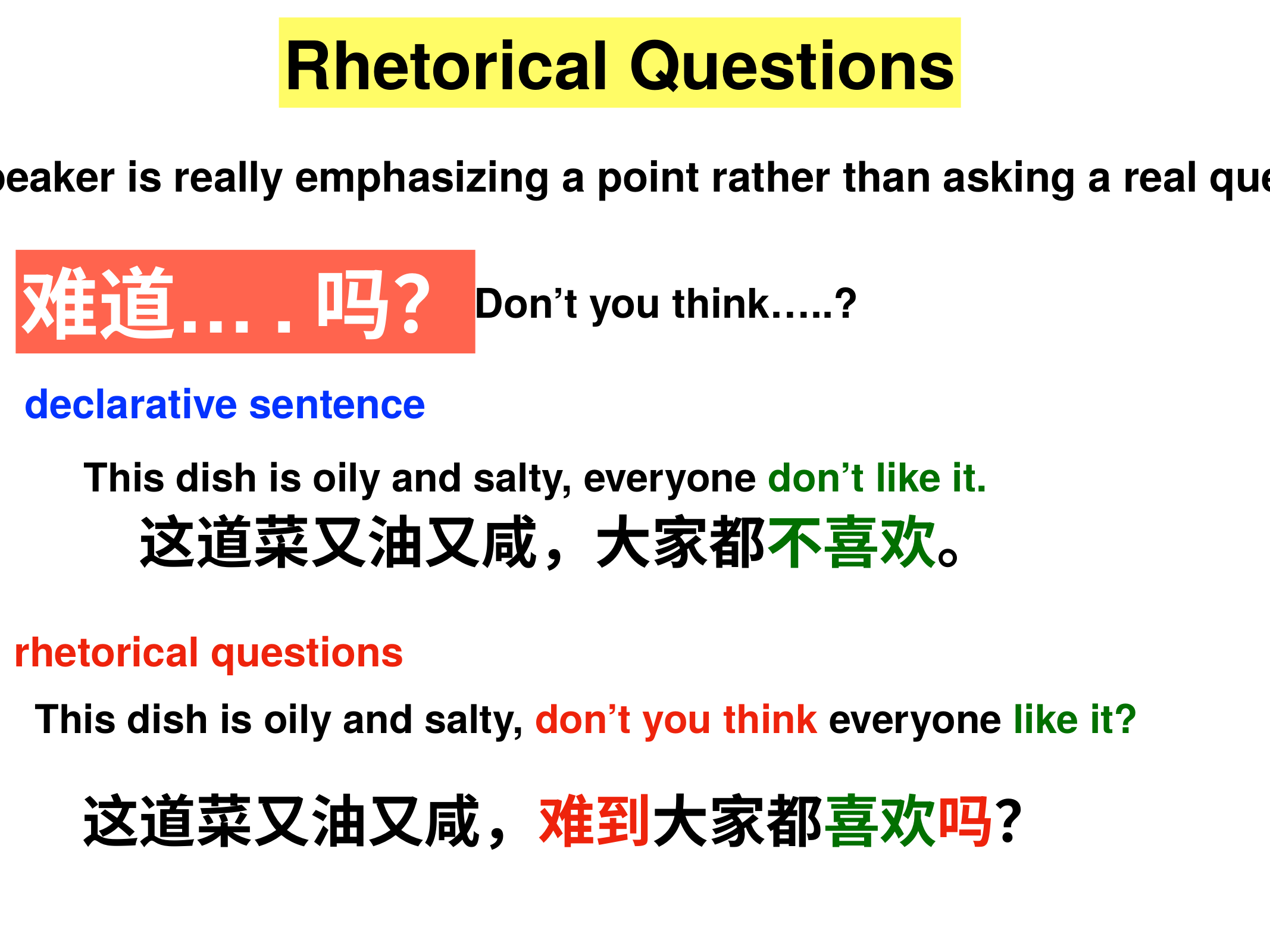

Rhetorical Questions
The speaker is really emphasizing a point rather than asking a real question.
难道….吗？
Don’t you think…..?
declarative sentence
This dish is oily and salty, everyone don’t like it.
这道菜又油又咸，大家都不喜欢。
rhetorical questions
This dish is oily and salty, don’t you think everyone like it?
这道菜又油又咸，难到大家都喜欢吗？